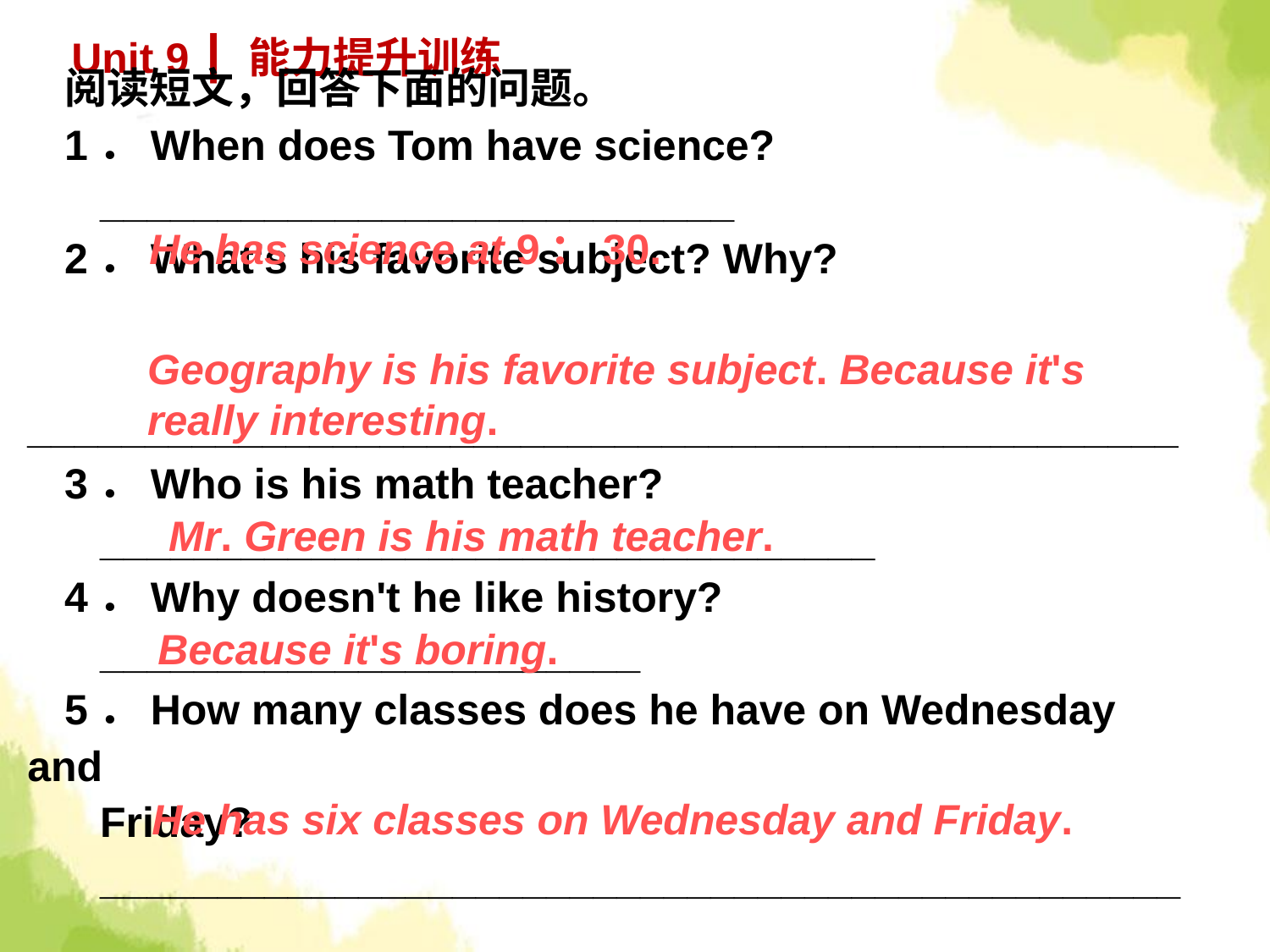

Unit 9 ┃ 能力提升训练
阅读短文，回答下面的问题。
1．When does Tom have science?
   ___________________________
2．What's his favorite subject? Why?

   _________________________________________________
3．Who is his math teacher?
   _________________________________
4．Why doesn't he like history?
   _______________________
5．How many classes does he have on Wednesday and
   Friday?
   ______________________________________________
He has science at 9：30.
Geography is his favorite subject. Because it's really interesting.
Mr. Green is his math teacher.
Because it's boring.
He has six classes on Wednesday and Friday.